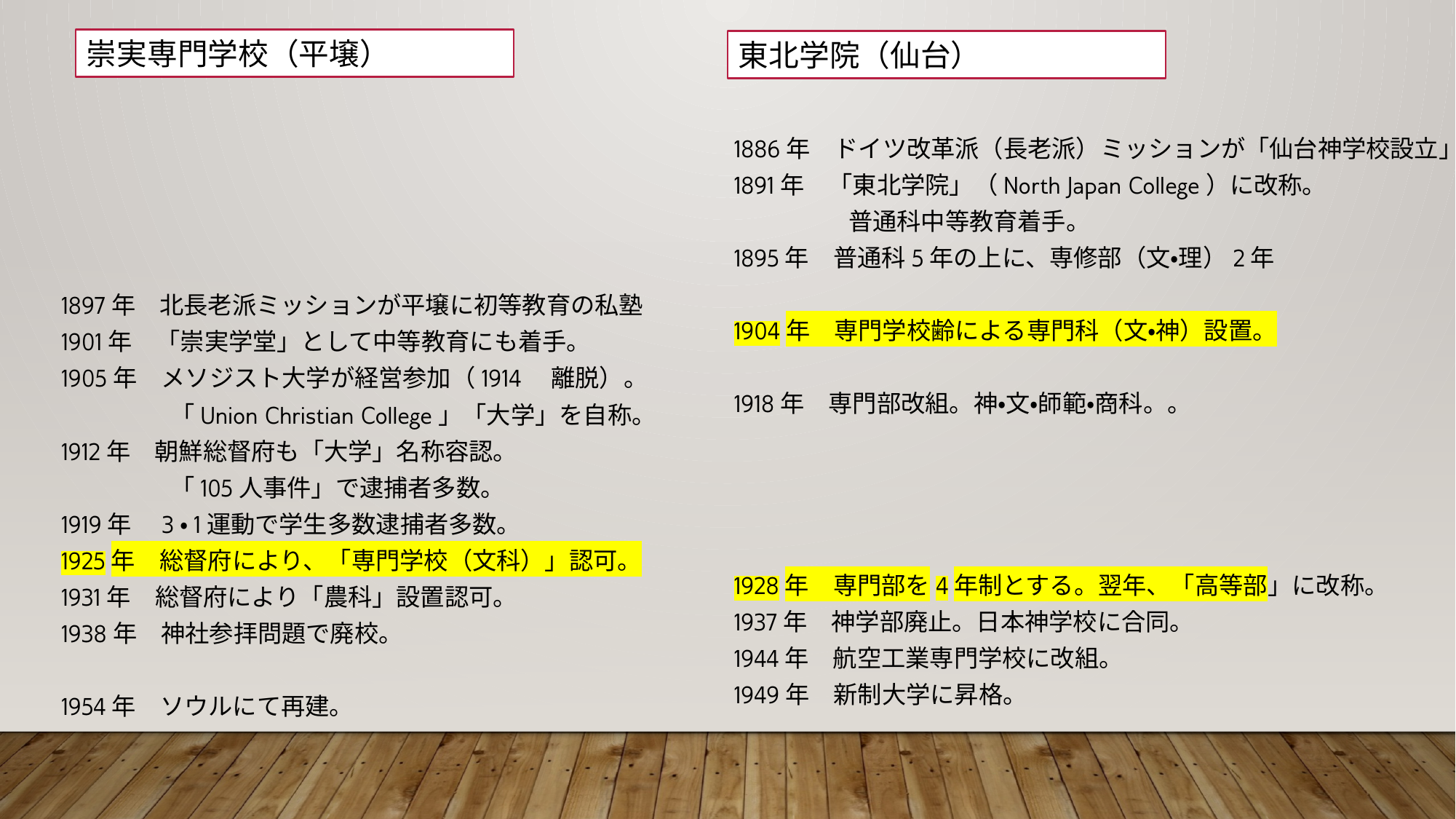

崇実専門学校（平壌）
東北学院（仙台）
1886年　ドイツ改革派（長老派）ミッションが「仙台神学校設立」
1891年　「東北学院」（North Japan College）に改称。
	 普通科中等教育着手。
1895年　普通科5年の上に、専修部（文・理）2年

1904年　専門学校齢による専門科（文・神）設置。
1918年　専門部改組。神・文・師範・商科。。

1928年　専門部を4年制とする。翌年、「高等部」に改称。
1937年　神学部廃止。日本神学校に合同。
1944年　航空工業専門学校に改組。
1949年　新制大学に昇格。
1897年　北長老派ミッションが平壌に初等教育の私塾
1901年　「崇実学堂」として中等教育にも着手。
1905年　メソジスト大学が経営参加（1914　離脱）。
	「Union Christian College」「大学」を自称。
1912年　朝鮮総督府も「大学」名称容認。
	「105人事件」で逮捕者多数。
1919年　3・1運動で学生多数逮捕者多数。
1925年　総督府により、「専門学校（文科）」認可。
1931年　総督府により「農科」設置認可。
1938年　神社参拝問題で廃校。

1954年　ソウルにて再建。